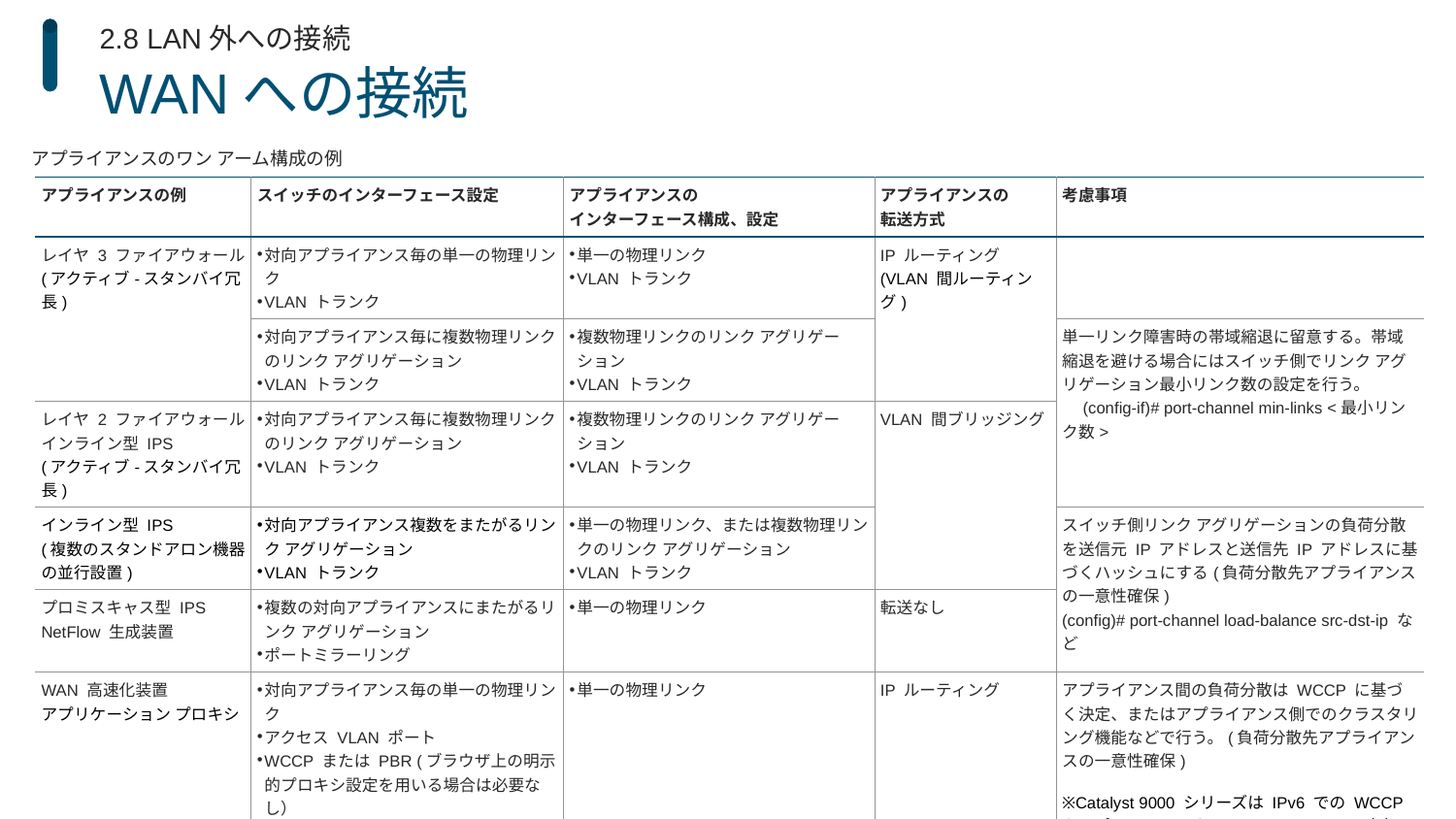

2.8 LAN外への接続
# WANへの接続
アプライアンスのワン アーム構成の例
| アプライアンスの例 | スイッチのインターフェース設定 | アプライアンスの インターフェース構成、設定 | アプライアンスの 転送方式 | 考慮事項 |
| --- | --- | --- | --- | --- |
| レイヤ 3 ファイアウォール (アクティブ-スタンバイ冗長) | 対向アプライアンス毎の単一の物理リンク VLAN トランク | 単一の物理リンク VLAN トランク | IP ルーティング (VLAN 間ルーティング) |  |
|  | 対向アプライアンス毎に複数物理リンクのリンク アグリゲーション VLAN トランク | 複数物理リンクのリンク アグリゲーション VLAN トランク |  | 単一リンク障害時の帯域縮退に留意する。帯域縮退を避ける場合にはスイッチ側でリンク アグリゲーション最小リンク数の設定を行う。 　(config-if)# port-channel min-links <最小リンク数> |
| レイヤ 2 ファイアウォール インライン型 IPS (アクティブ-スタンバイ冗長) | 対向アプライアンス毎に複数物理リンクのリンク アグリゲーション VLAN トランク | 複数物理リンクのリンク アグリゲーション VLAN トランク | VLAN 間ブリッジング |  |
| インライン型 IPS (複数のスタンドアロン機器の並行設置) | 対向アプライアンス複数をまたがるリンク アグリゲーション VLAN トランク | 単一の物理リンク、または複数物理リンクのリンク アグリゲーション VLAN トランク |  | スイッチ側リンク アグリゲーションの負荷分散を送信元 IP アドレスと送信先 IP アドレスに基づくハッシュにする(負荷分散先アプライアンスの一意性確保) (config)# port-channel load-balance src-dst-ip など |
| プロミスキャス型 IPS NetFlow 生成装置 | 複数の対向アプライアンスにまたがるリンク アグリゲーション ポートミラーリング | 単一の物理リンク | 転送なし |  |
| WAN 高速化装置 アプリケーション プロキシ | 対向アプライアンス毎の単一の物理リンク アクセス VLAN ポート WCCP または PBR (ブラウザ上の明示的プロキシ設定を用いる場合は必要なし） | 単一の物理リンク | IP ルーティング | アプライアンス間の負荷分散は WCCP に基づく決定、またはアプライアンス側でのクラスタリング機能などで行う。(負荷分散先アプライアンスの一意性確保) ※Catalyst 9000 シリーズは IPv6 での WCCP をサポートしていません (IOS-XE 16.12 時点) |
67